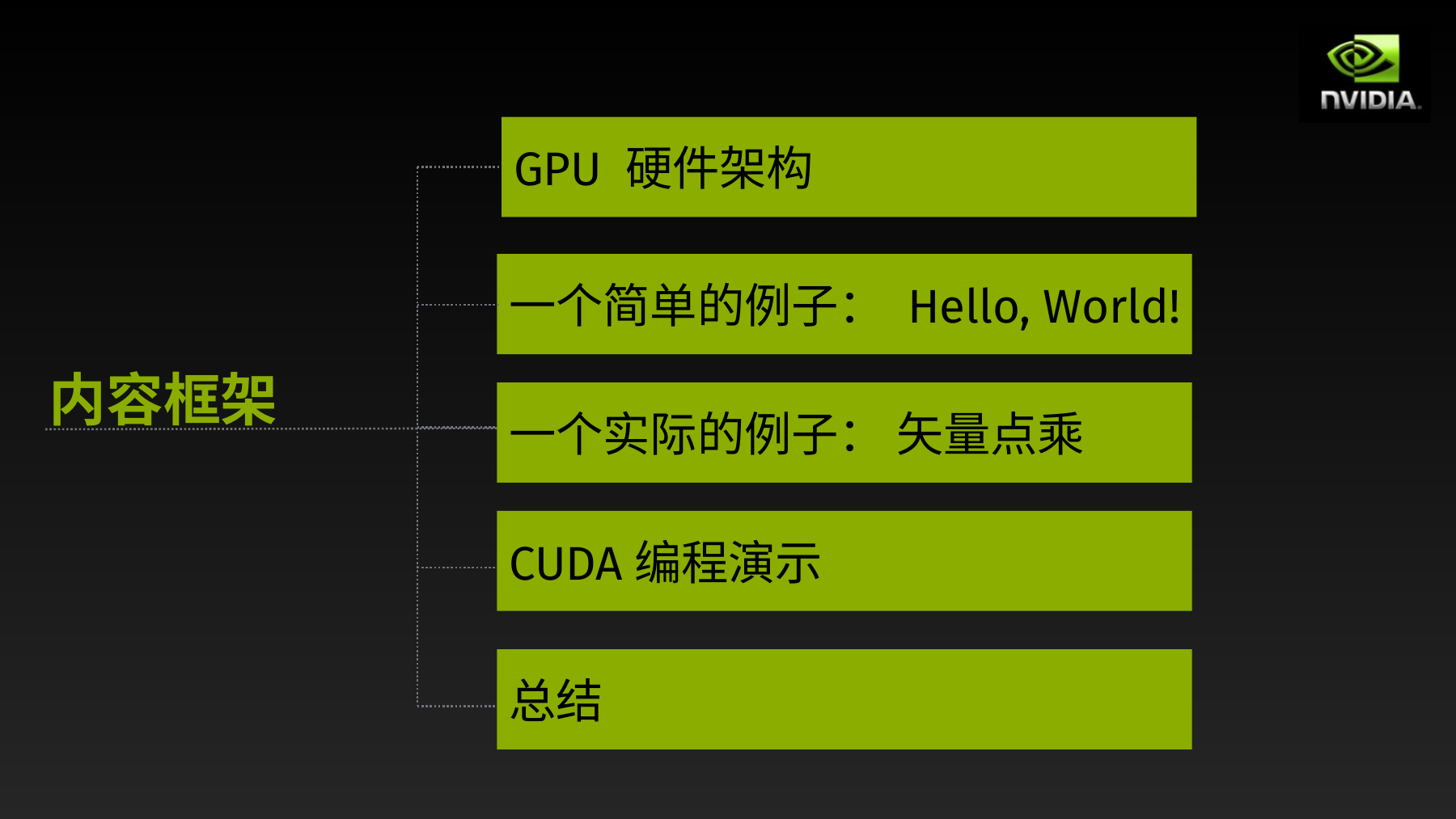

GPU 硬件架构
一个简单的例子： Hello, World!
内容框架
一个实际的例子： 矢量点乘
CUDA编程演示
总结